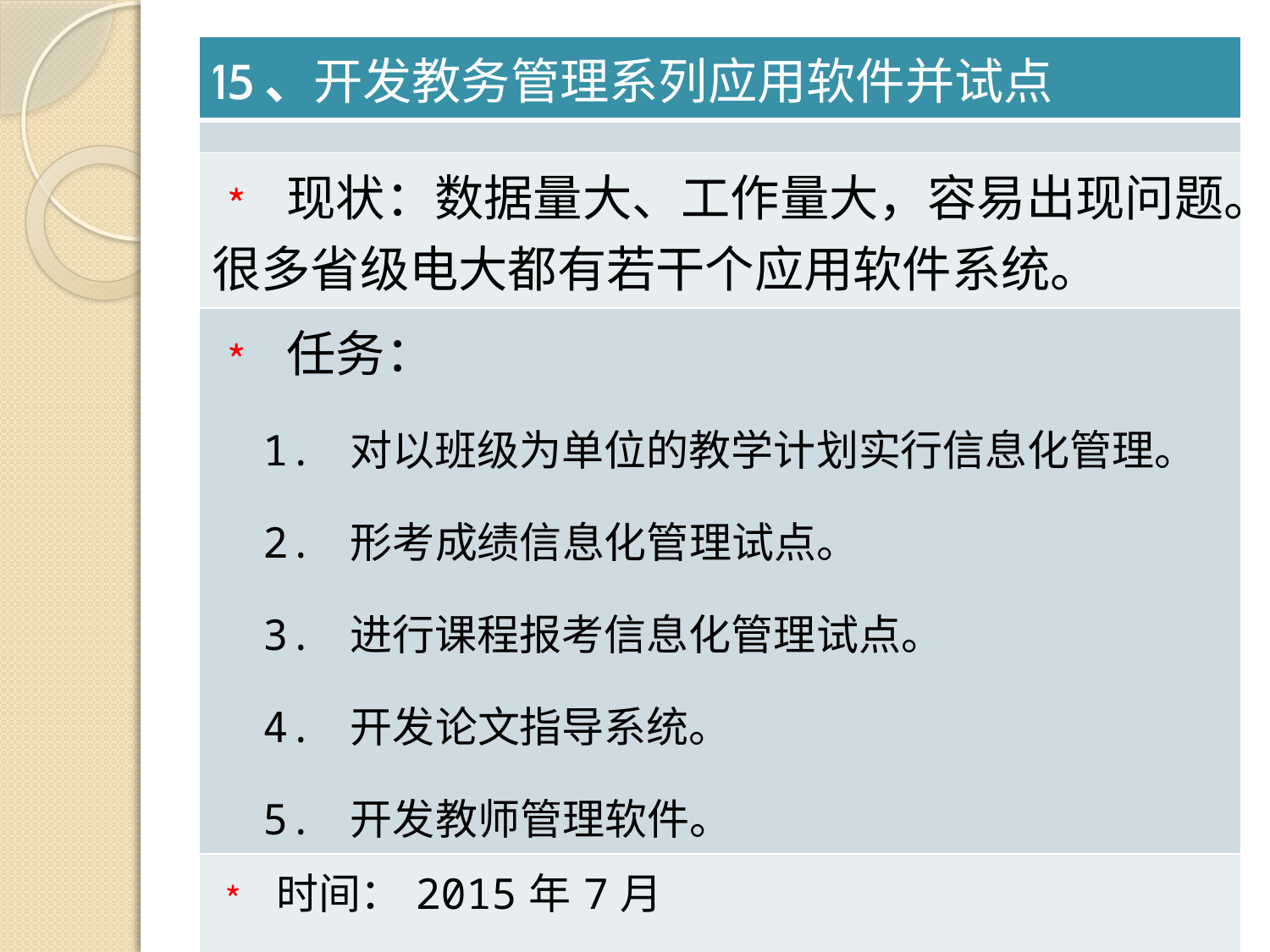

| 15、开发教务管理系列应用软件并试点 |
| --- |
|  |
| ﹡ 现状：数据量大、工作量大，容易出现问题。很多省级电大都有若干个应用软件系统。 |
| ﹡ 任务： 1. 对以班级为单位的教学计划实行信息化管理。 2. 形考成绩信息化管理试点。 3. 进行课程报考信息化管理试点。 4. 开发论文指导系统。 5. 开发教师管理软件。 |
| ﹡ 时间：2015年7月 |
#